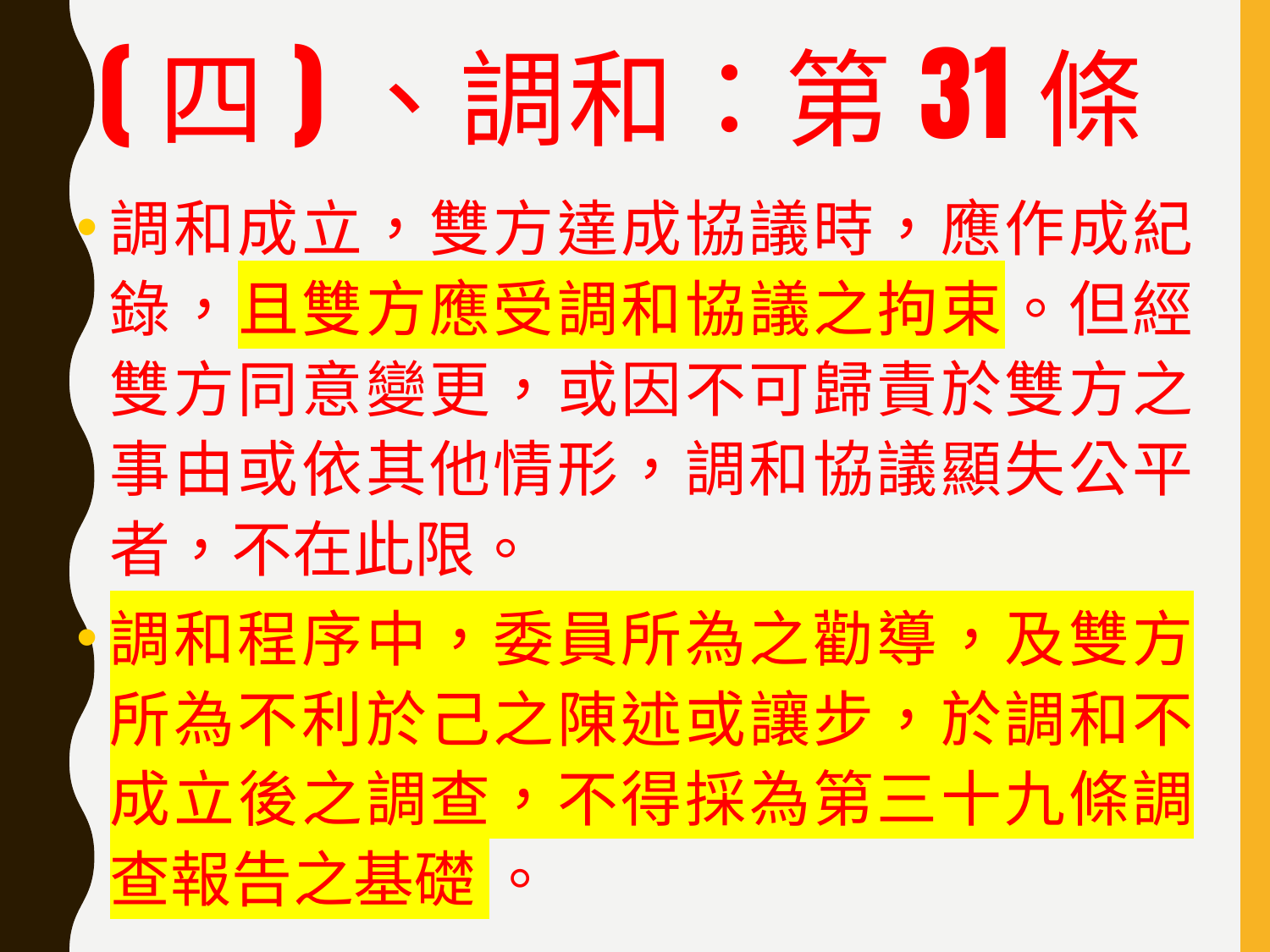

# (四)、調和：第31條
調和成立，雙方達成協議時，應作成紀錄，且雙方應受調和協議之拘束。但經雙方同意變更，或因不可歸責於雙方之事由或依其他情形，調和協議顯失公平者，不在此限。
調和程序中，委員所為之勸導，及雙方所為不利於己之陳述或讓步，於調和不成立後之調查，不得採為第三十九條調查報告之基礎 。